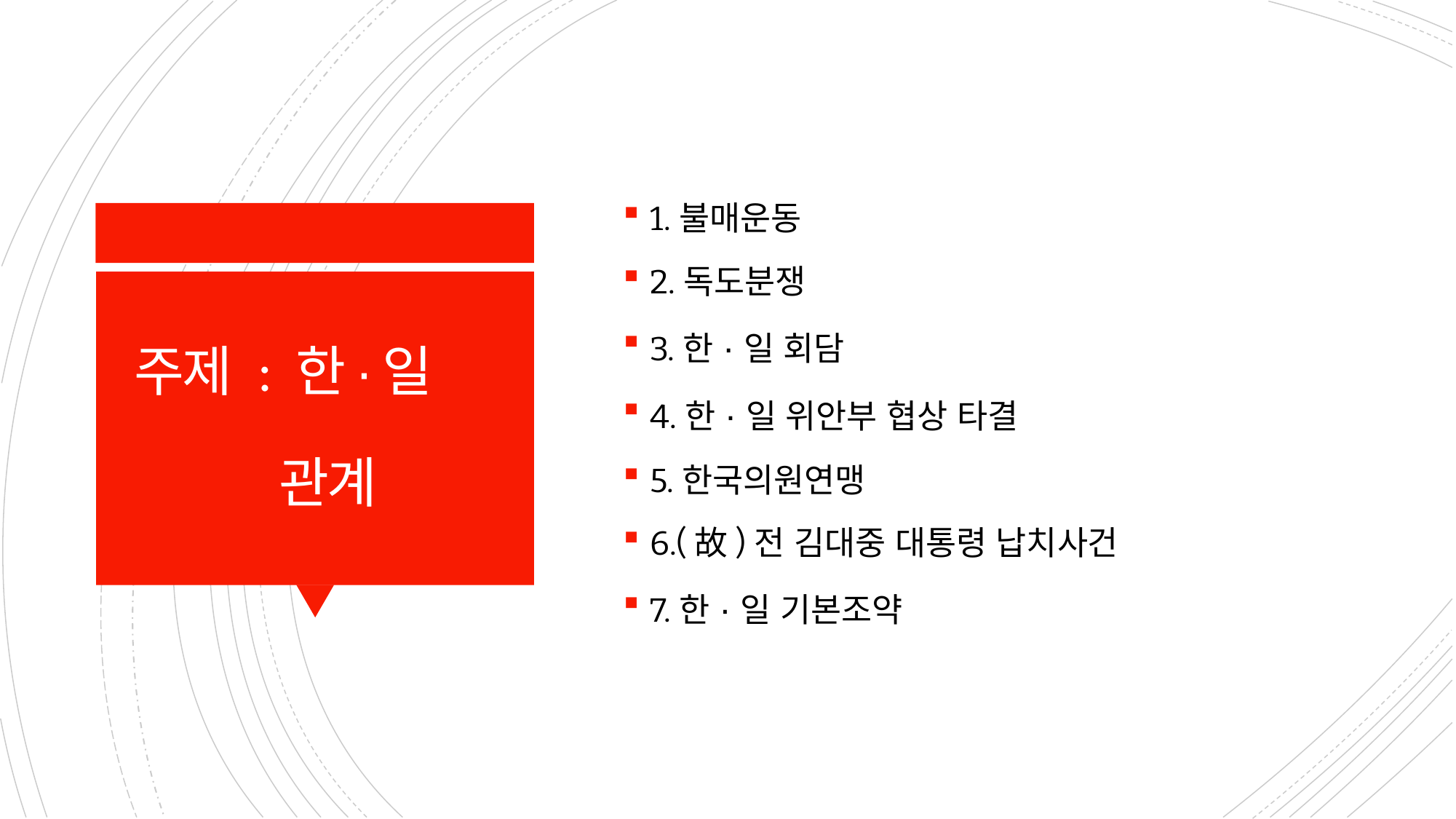

1.불매운동
2.독도분쟁
3.한 ∙ 일 회담
4.한 ∙ 일 위안부 협상 타결
5.한국의원연맹
6.(故)전 김대중 대통령 납치사건
7.한 ∙ 일 기본조약
# 주제 : 한 ∙ 일                                    관계